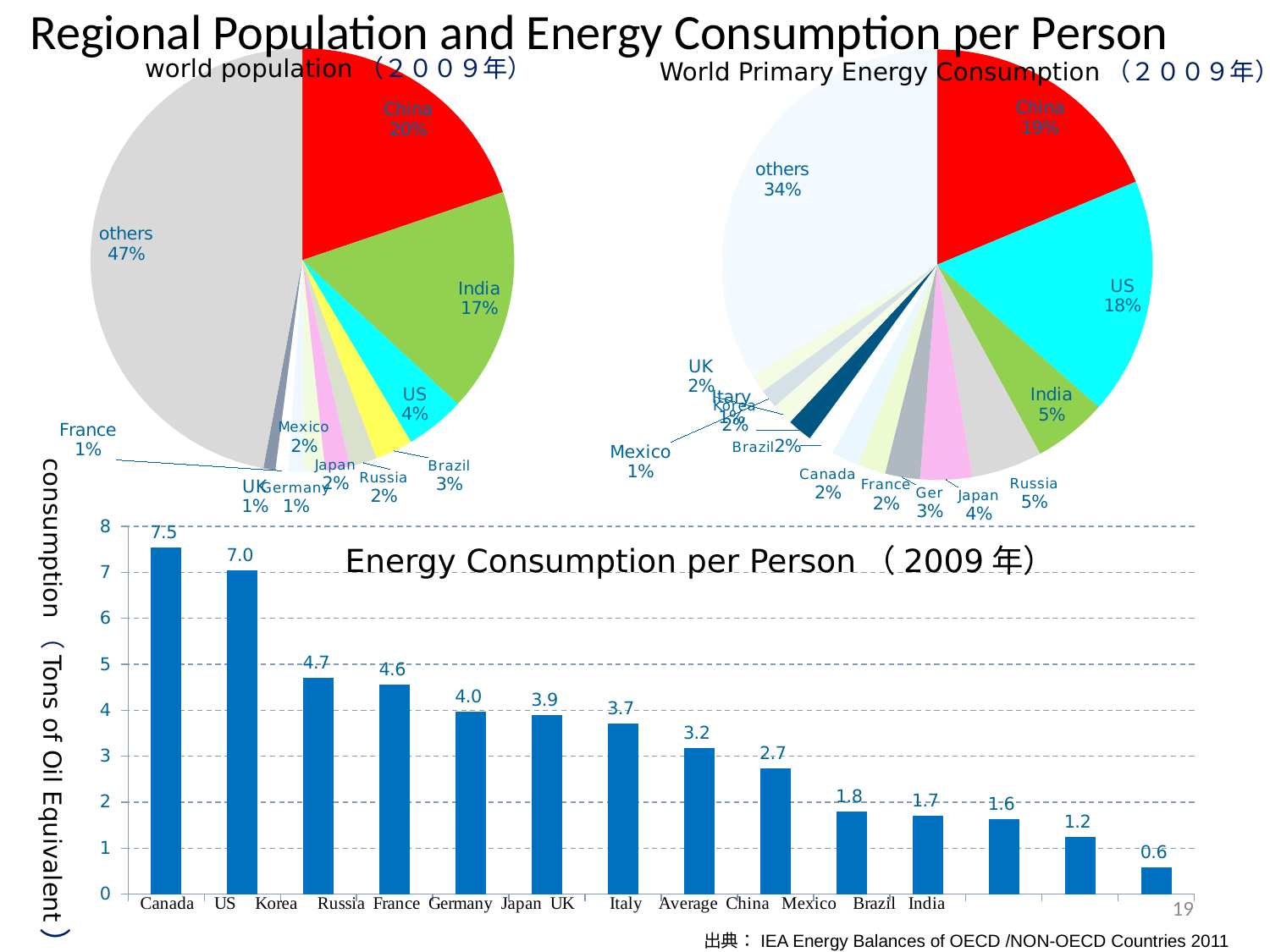

Regional Population and Energy Consumption per Person

### Chart

| Category |  |
|---|---|
| 中国 | 1338.5 |
| インド | 1155.3 |
| 米国 | 307.47999999999996 |
| ブラジル | 193.7 |
| ロシア | 141.9 |
| 日本 | 127.33 |
| メキシコ | 107.44000000000001 |
| ドイツ | 81.88 |
| フランス | 64.49 |
| 英国 | 61.790000000000006 |
| その他 | 3180.8900000000003 |

### Chart

| Category |  |
|---|---|
| 中国 | 2272.04 |
| 米国 | 2162.92 |
| インド | 675.8299999999999 |
| ロシア | 646.915 |
| 日本 | 471.98999999999995 |
| ドイツ | 318.5299999999999 |
| フランス | 256.22 |
| カナダ | 254.12 |
| ブラジル | 240.162 |
| 韓国 | 229.18 |
| 英国 | 196.76 |
| メキシコ | 174.64 |
| イタリア | 164.63 |
| その他 | 4086.252999999999 |
world population（２００９年）
World Primary Energy Consumption（２００９年）

consumption（Tons of Oil Equivalent）

### Chart

| Category |  |
|---|---|
| カナダ | 7.531713100177831 |
| 米国 | 7.034343697151036 |
| 韓国 | 4.701128205128206 |
| ロシア | 4.558949964763918 |
| フランス | 3.9730190727244548 |
| ドイツ | 3.8902051783097207 |
| 日本 | 3.7068247859891628 |
| 英国 | 3.1843340346334363 |
| イタリア | 2.735171955474332 |
| 世界平均 | 1.797179286168592 |
| 中国 | 1.6974523720582744 |
| メキシコ | 1.6254653760238271 |
| ブラジル | 1.2398657718120805 |
| インド | 0.5849822556911626 |
Energy Consumption per Person（2009年）
19
出典：IEA Energy Balances of OECD /NON-OECD Countries 2011